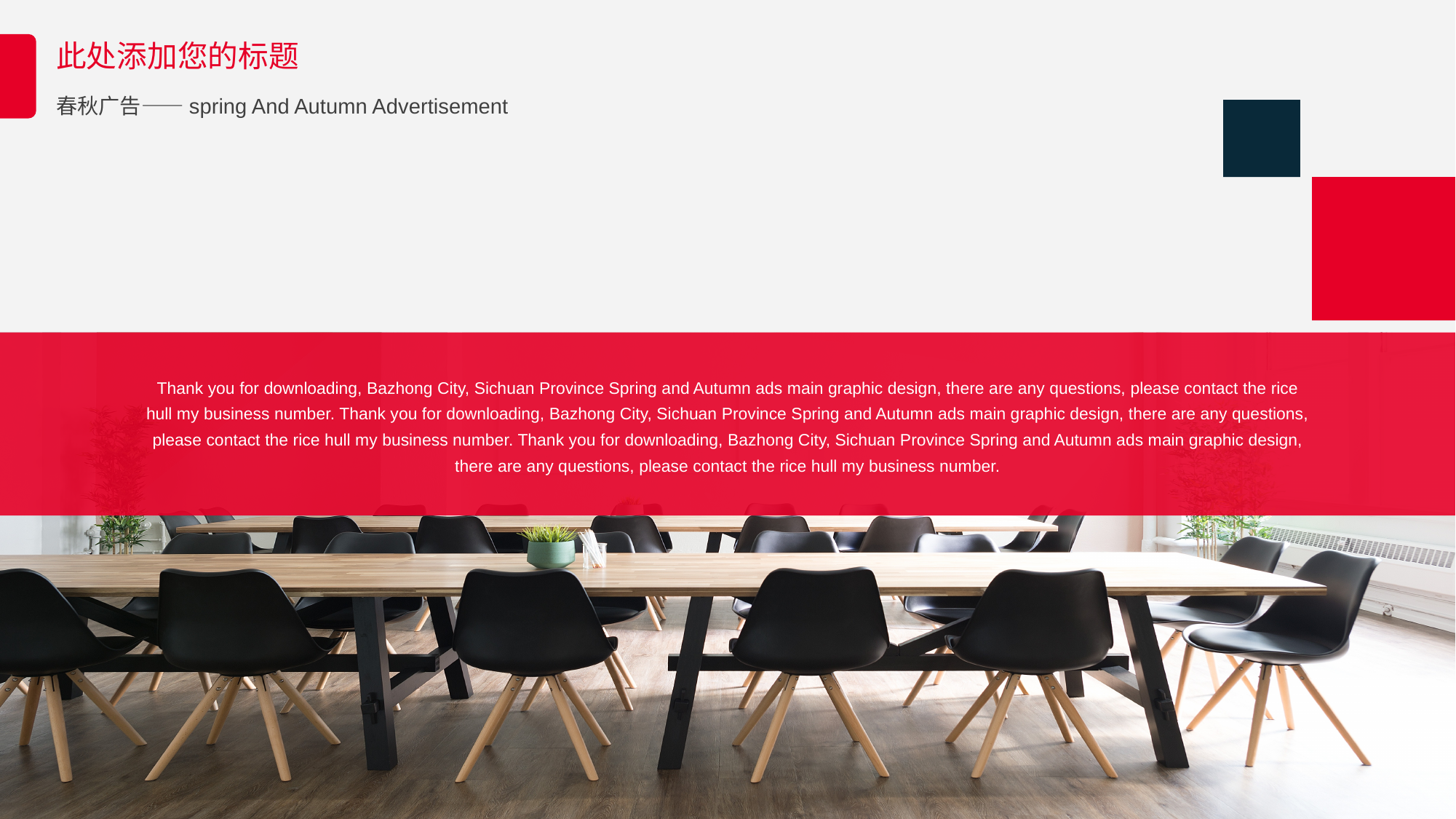

此处添加您的标题

春秋广告——spring And Autumn Advertisement

Thank you for downloading, Bazhong City, Sichuan Province Spring and Autumn ads main graphic design, there are any questions, please contact the rice hull my business number. Thank you for downloading, Bazhong City, Sichuan Province Spring and Autumn ads main graphic design, there are any questions, please contact the rice hull my business number. Thank you for downloading, Bazhong City, Sichuan Province Spring and Autumn ads main graphic design, there are any questions, please contact the rice hull my business number.